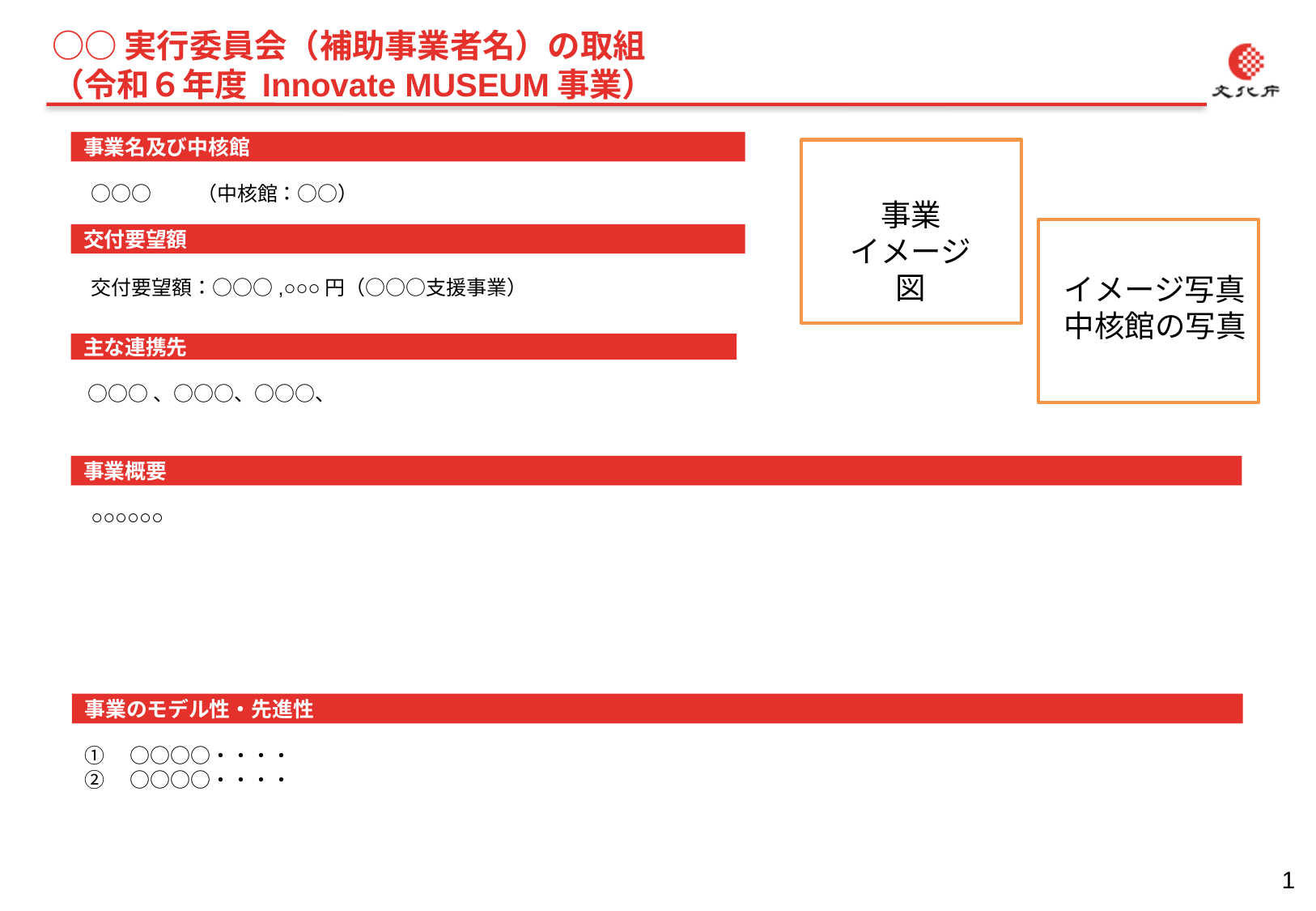

○○実行委員会（補助事業者名）の取組
（令和６年度 Innovate MUSEUM事業）
事業名及び中核館

○○○　　（中核館：○○）
事業
イメージ図

交付要望額
イメージ写真
中核館の写真
交付要望額：○○○,○○○円（○○○支援事業）
主な連携先
○○○、○○○、○○○、
事業概要

○○○○○○
事業のモデル性・先進性
①　○○○○・・・・
②　○○○○・・・・